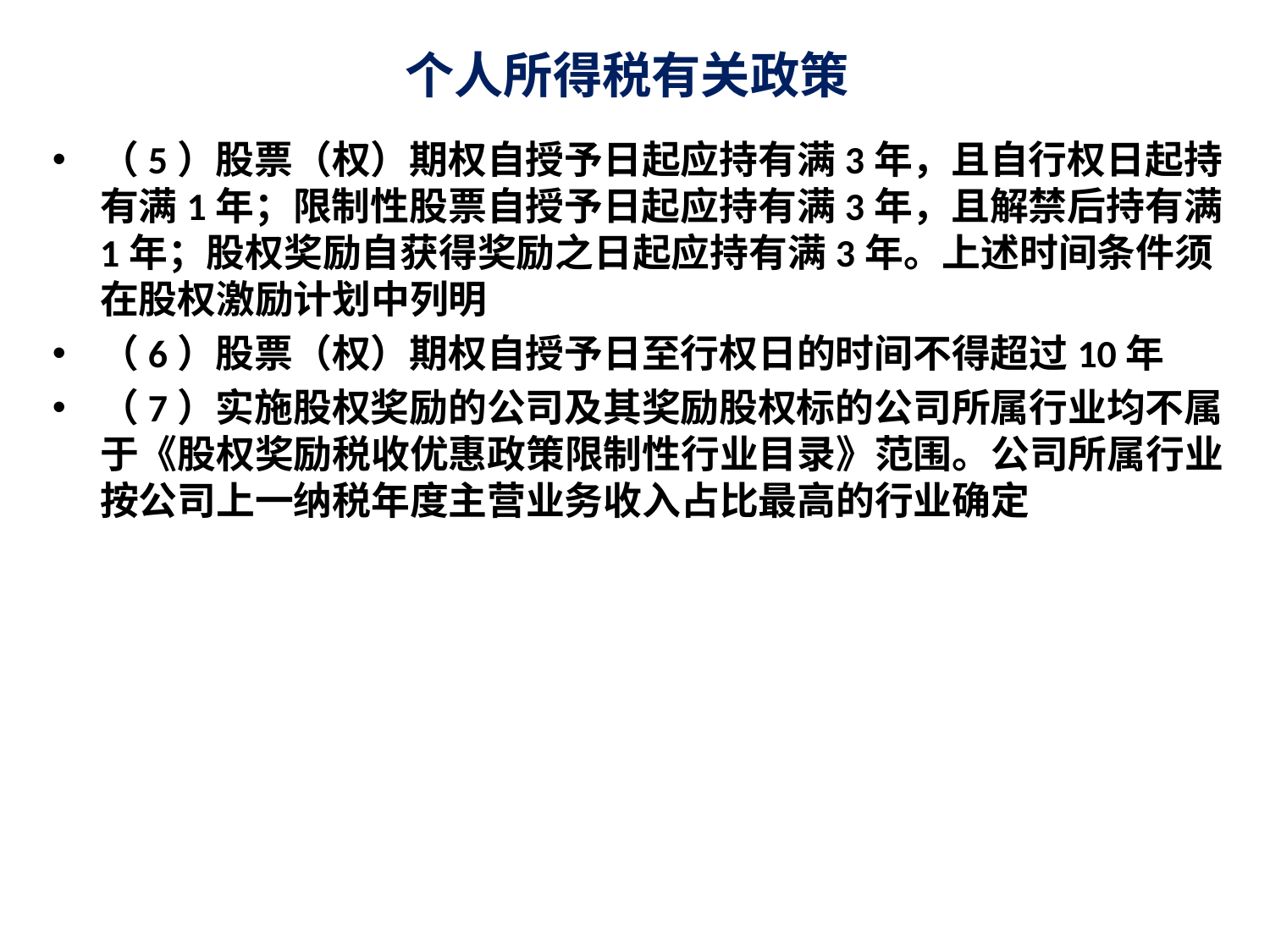

# 个人所得税有关政策
（5）股票（权）期权自授予日起应持有满3年，且自行权日起持有满1年；限制性股票自授予日起应持有满3年，且解禁后持有满1年；股权奖励自获得奖励之日起应持有满3年。上述时间条件须在股权激励计划中列明
（6）股票（权）期权自授予日至行权日的时间不得超过10年
（7）实施股权奖励的公司及其奖励股权标的公司所属行业均不属于《股权奖励税收优惠政策限制性行业目录》范围。公司所属行业按公司上一纳税年度主营业务收入占比最高的行业确定